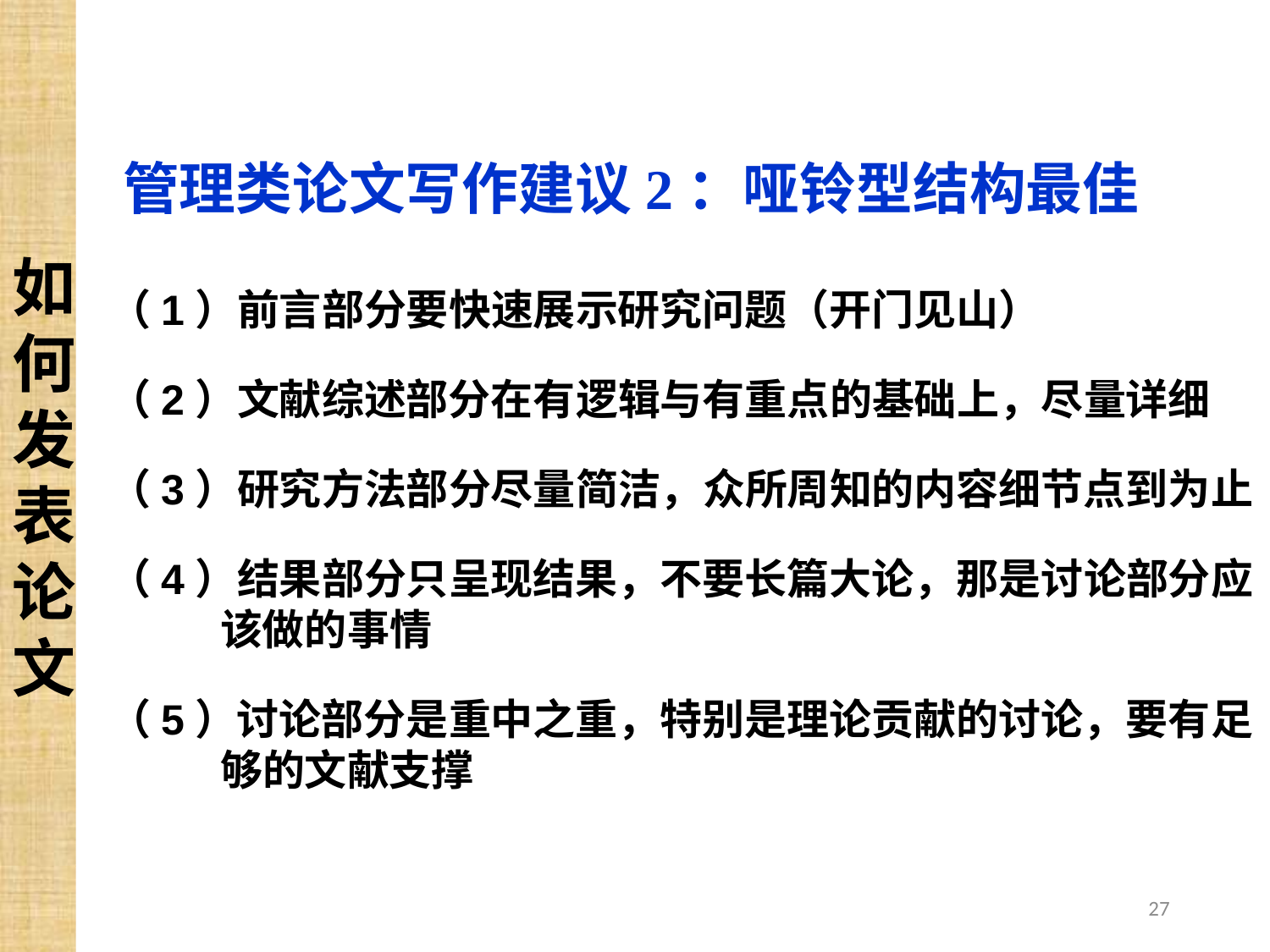

如何发表论文
管理类论文写作建议2：哑铃型结构最佳
（1）前言部分要快速展示研究问题（开门见山）
（2）文献综述部分在有逻辑与有重点的基础上，尽量详细
（3）研究方法部分尽量简洁，众所周知的内容细节点到为止
（4）结果部分只呈现结果，不要长篇大论，那是讨论部分应该做的事情
（5）讨论部分是重中之重，特别是理论贡献的讨论，要有足够的文献支撑
27